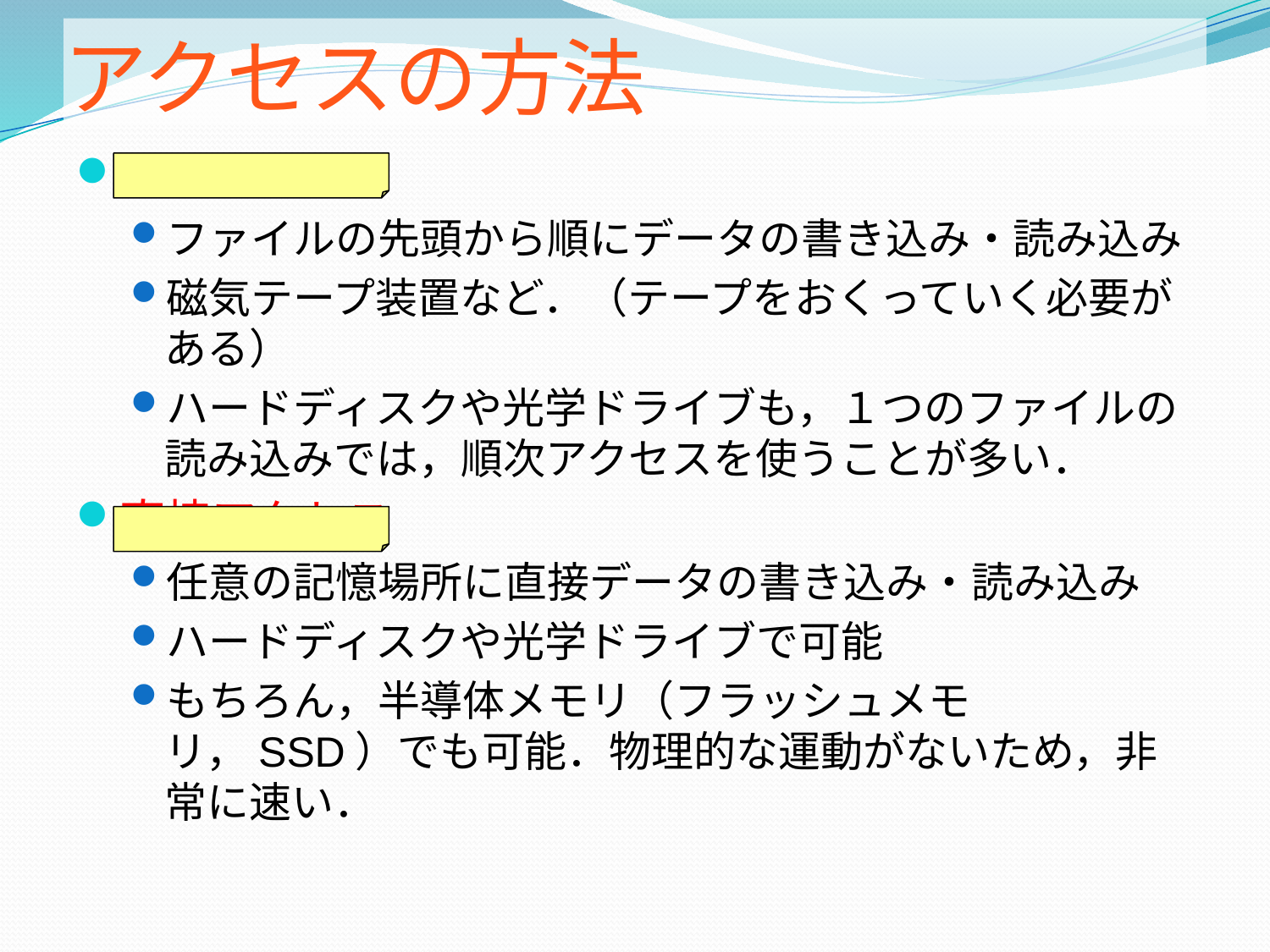

# アクセスの方法
順次アクセス
ファイルの先頭から順にデータの書き込み・読み込み
磁気テープ装置など．（テープをおくっていく必要がある）
ハードディスクや光学ドライブも，１つのファイルの読み込みでは，順次アクセスを使うことが多い．
直接アクセス
任意の記憶場所に直接データの書き込み・読み込み
ハードディスクや光学ドライブで可能
もちろん，半導体メモリ（フラッシュメモリ，SSD）でも可能．物理的な運動がないため，非常に速い．